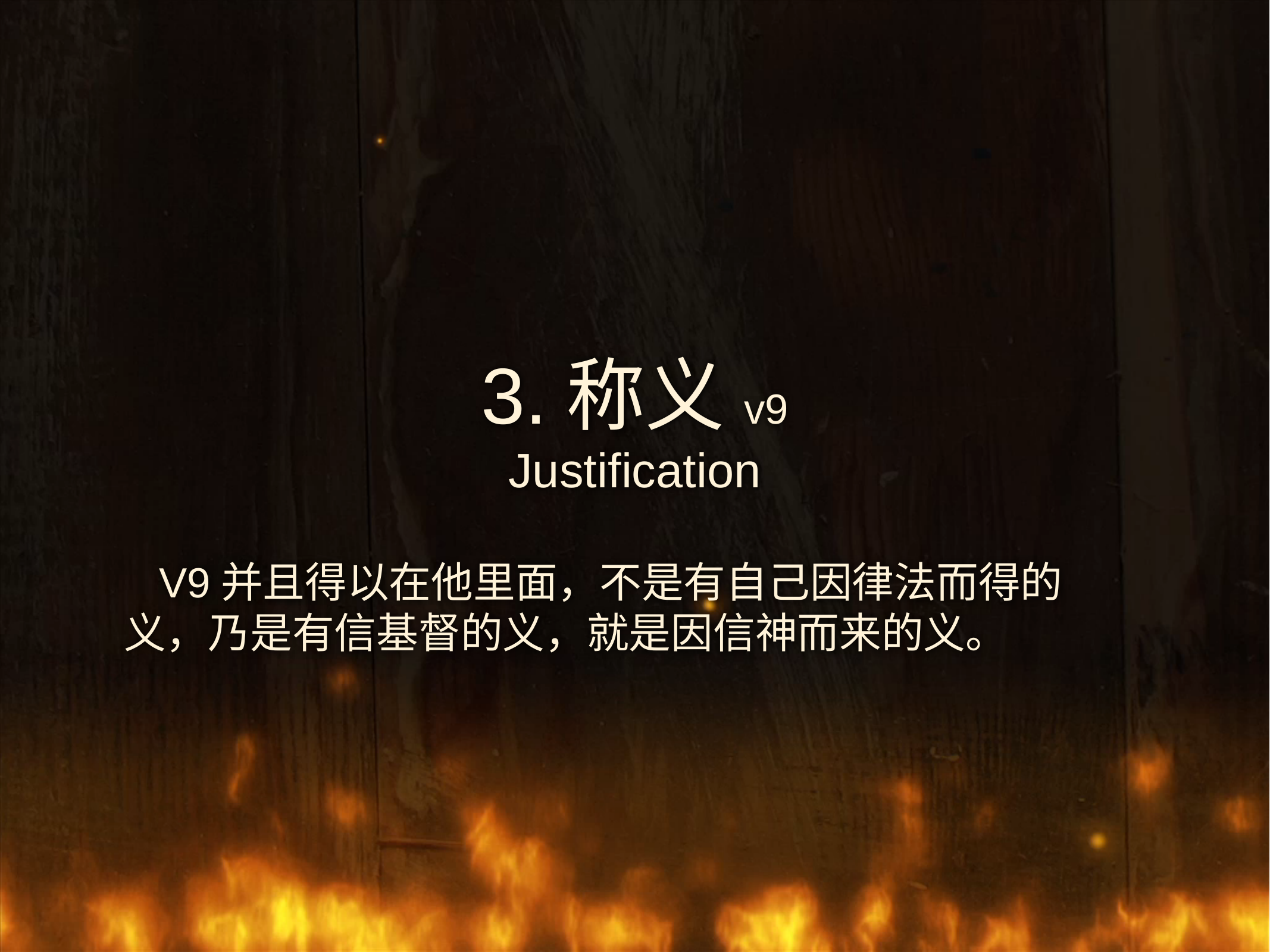

# 3.称义v9
Justification

   V9并且得以在他里面，不是有自己因律法而得的义，乃是有信基督的义，就是因信神而来的义。